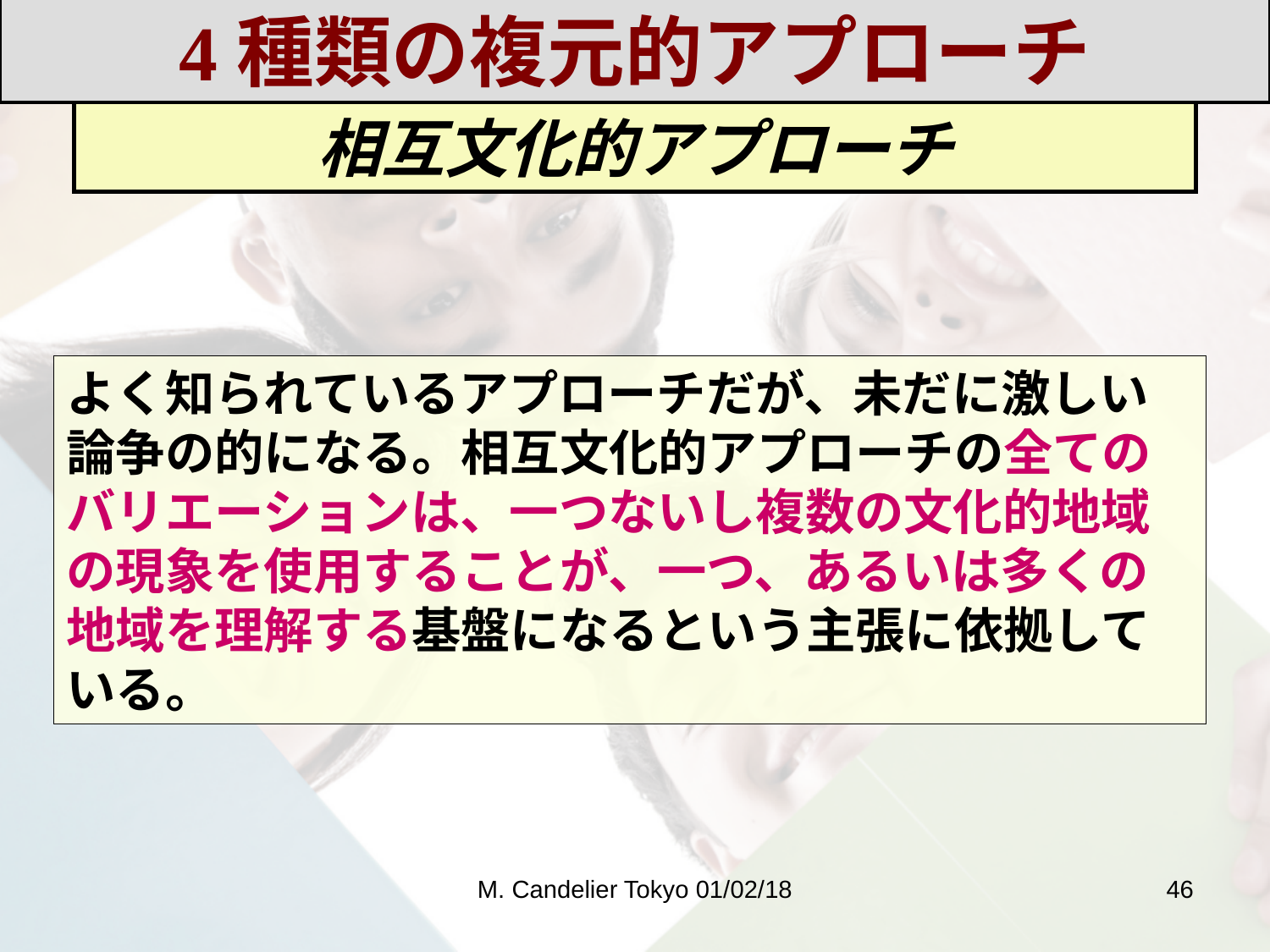

4種類の複元的アプローチ
相互文化的アプローチ
よく知られているアプローチだが、未だに激しい論争の的になる。相互文化的アプローチの全てのバリエーションは、一つないし複数の文化的地域の現象を使用することが、一つ、あるいは多くの地域を理解する基盤になるという主張に依拠している。
M. Candelier Tokyo 01/02/18
46